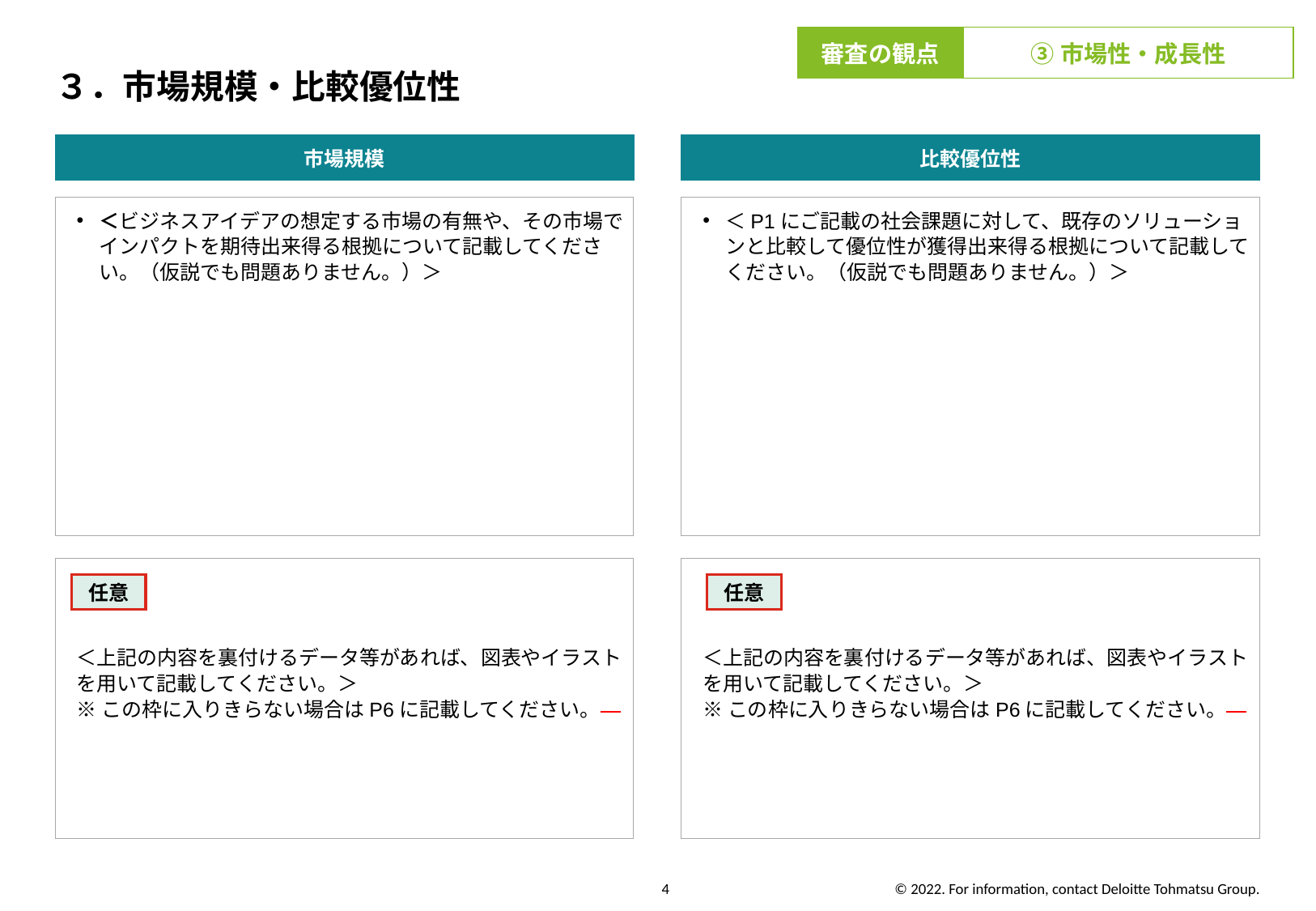

# ３．市場規模・比較優位性
審査の観点
③市場性・成長性
市場規模
比較優位性
＜ビジネスアイデアの想定する市場の有無や、その市場でインパクトを期待出来得る根拠について記載してください。（仮説でも問題ありません。）＞
＜P1にご記載の社会課題に対して、既存のソリューションと比較して優位性が獲得出来得る根拠について記載してください。（仮説でも問題ありません。）＞

＜上記の内容を裏付けるデータ等があれば、図表やイラストを用いて記載してください。＞
※この枠に入りきらない場合はP6に記載してください。

＜上記の内容を裏付けるデータ等があれば、図表やイラストを用いて記載してください。＞
※この枠に入りきらない場合はP6に記載してください。
任意
任意
4